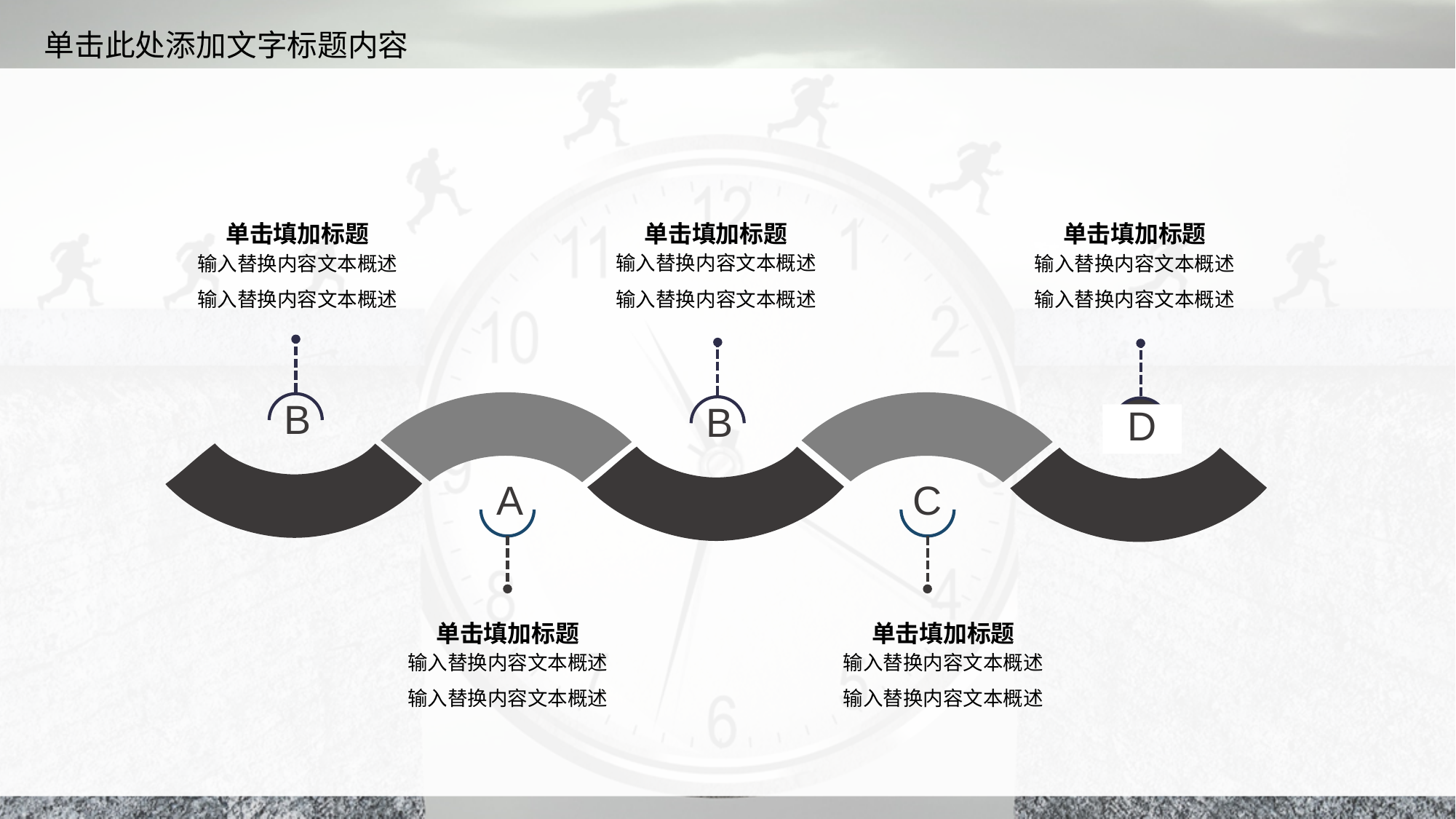

单击填加标题
单击填加标题
单击填加标题
输入替换内容文本概述
输入替换内容文本概述
输入替换内容文本概述
输入替换内容文本概述
输入替换内容文本概述
输入替换内容文本概述

B

B
标题

D

A

C

单击填加标题
单击填加标题
输入替换内容文本概述
输入替换内容文本概述
输入替换内容文本概述
输入替换内容文本概述